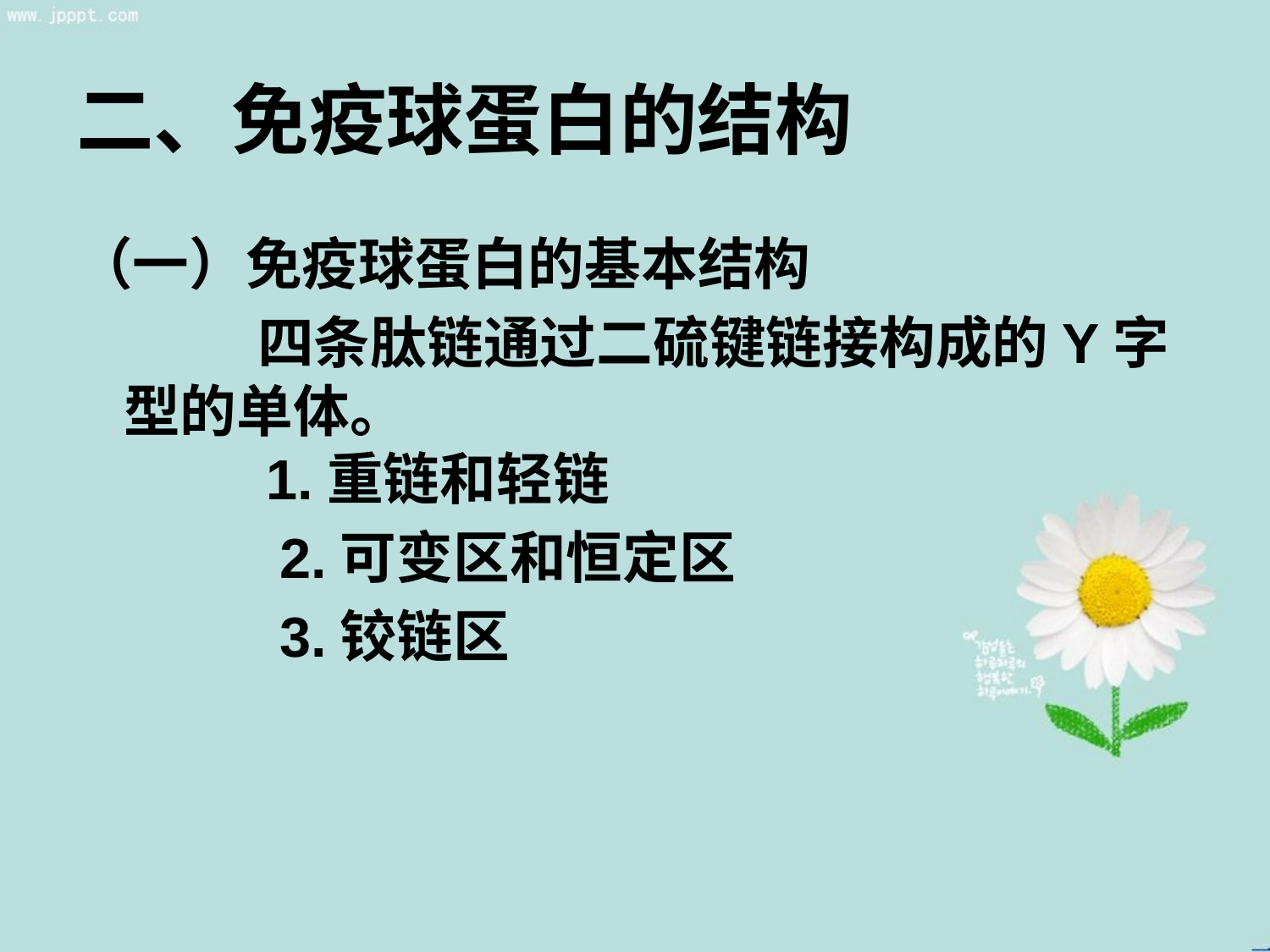

# 二、免疫球蛋白的结构
（一）免疫球蛋白的基本结构
             四条肽链通过二硫键链接构成的Y字型的单体。
          1.重链和轻链
             2.可变区和恒定区
             3.铰链区